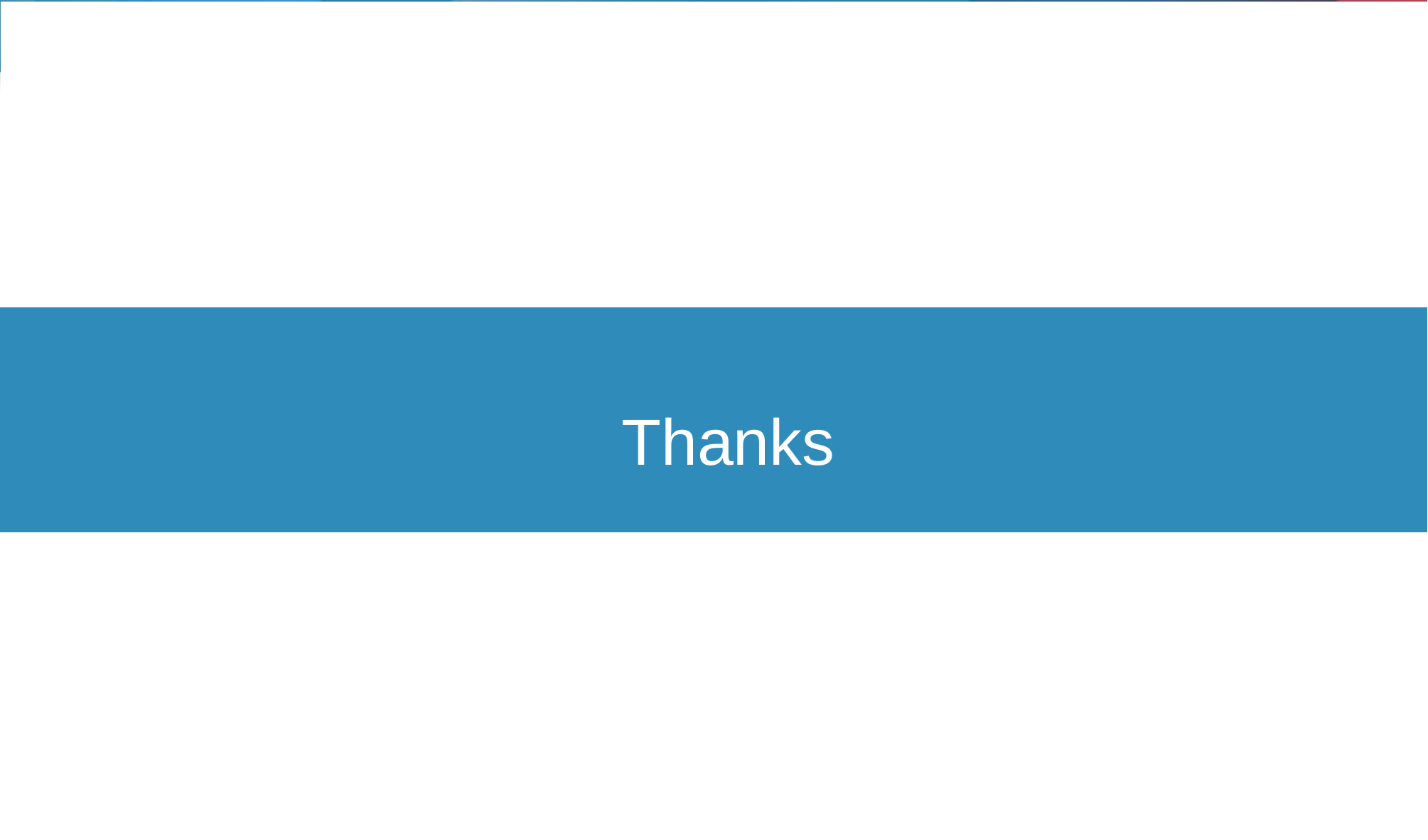

# 智能小程序开源各模块目标&进展 – 市场&运营
目标：繁荣开源生态，打造分发、运营、商业一体化的商业模式
| 方向 |  | 进展 | 10月 | 11月 | 12月 | 19-Q1 |
| --- | --- | --- | --- | --- | --- | --- |
| 市场 |  | 宿主采访+证言进行中 世界大会宣布开源联盟成立 签约仪式流程设计中 | 完成世界大会宣传开源联盟 完成签约仪式流程设计 | 4家完成MOU签署 | 16家完成MOU签署 | 20家完成MOU签署 |
| 运营 | 联盟运营 | 审核标准和机制制定中 联盟章程、权利义务制定中 联盟接入流程白皮书制定中 联盟会议方式、流程设计中 Showcase包装素材整理中 | 完成审核标准及机制制定 完成联盟章程、权利义务制定 完成联盟接入流程白皮书制定 完成联盟会议方式、流程设计 完成联盟成员间小程序分发规则制定 拟定合作方案 | 拟定合作备忘录（MOU） 联盟成员分级策略及对应权益 包装showcase，联盟成员收益 | 修订联盟章程、权利义务 开发者沙龙2场（参与） | 联盟宿主换量实验 Showcase案例包装2个 完善联盟章程 联盟成员月度沟通会 开发者沙龙2场（参与） |
|  | 联盟宿主合作拓展 | 已接入：贴吧 目前对接中： 内部：地图、网盘、车联网 外部：爱奇艺、B站、快手、百度视频 | 协同Top100APP合作意向 完成一家内部（贴吧）接入 | 完成3家外部宿主合作对接 启动1家外部宿主技术对接 | 确定30+宿主合作意愿 完成1家外部宿主技术对接 | 完成2家外部宿主对接 |
Thanks